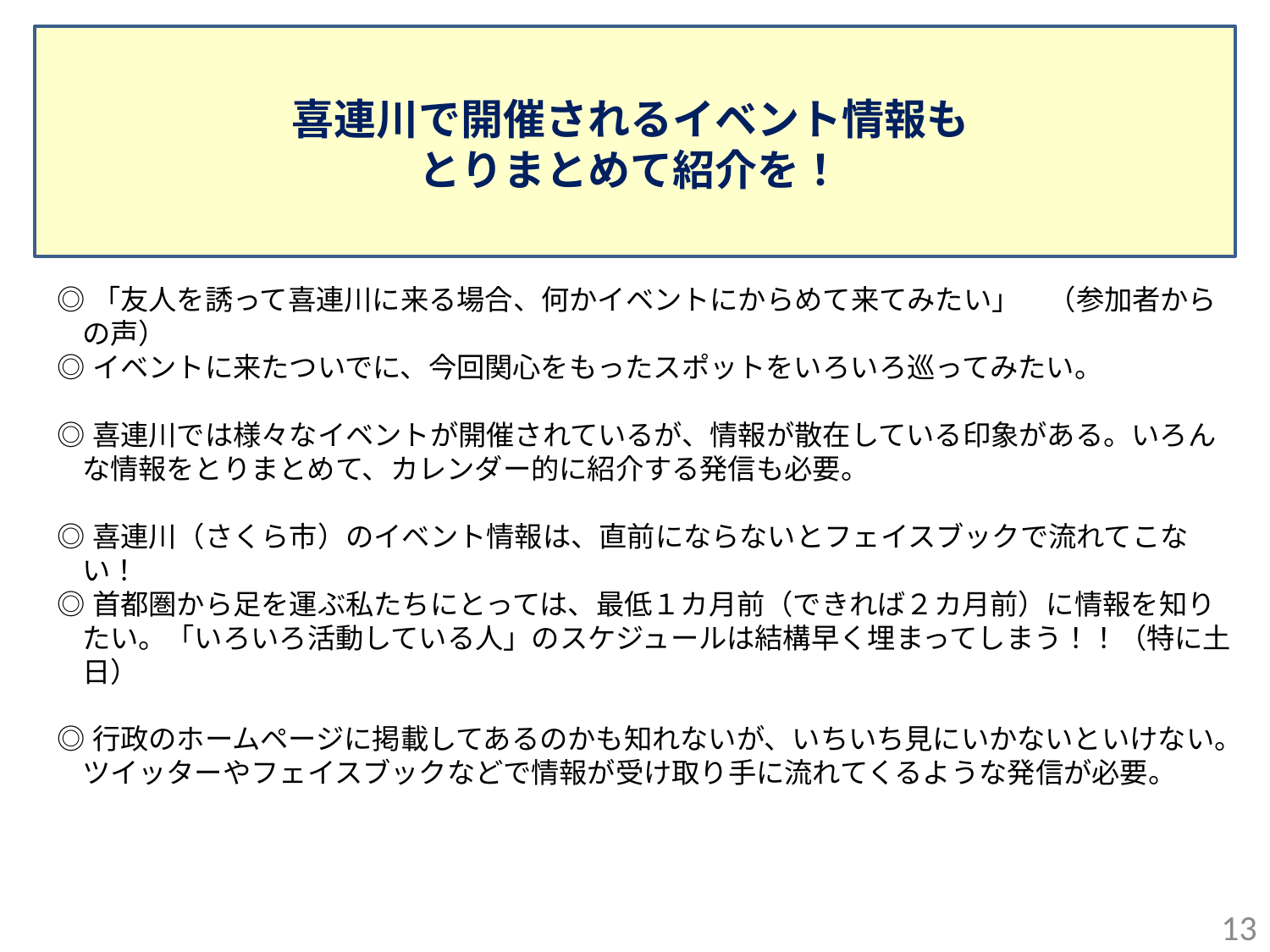

喜連川で開催されるイベント情報も
とりまとめて紹介を！
◎「友人を誘って喜連川に来る場合、何かイベントにからめて来てみたい」　（参加者からの声）
◎イベントに来たついでに、今回関心をもったスポットをいろいろ巡ってみたい。

◎喜連川では様々なイベントが開催されているが、情報が散在している印象がある。いろんな情報をとりまとめて、カレンダー的に紹介する発信も必要。

◎喜連川（さくら市）のイベント情報は、直前にならないとフェイスブックで流れてこない！
◎首都圏から足を運ぶ私たちにとっては、最低１カ月前（できれば２カ月前）に情報を知りたい。「いろいろ活動している人」のスケジュールは結構早く埋まってしまう！！（特に土日）

◎行政のホームページに掲載してあるのかも知れないが、いちいち見にいかないといけない。ツイッターやフェイスブックなどで情報が受け取り手に流れてくるような発信が必要。

13